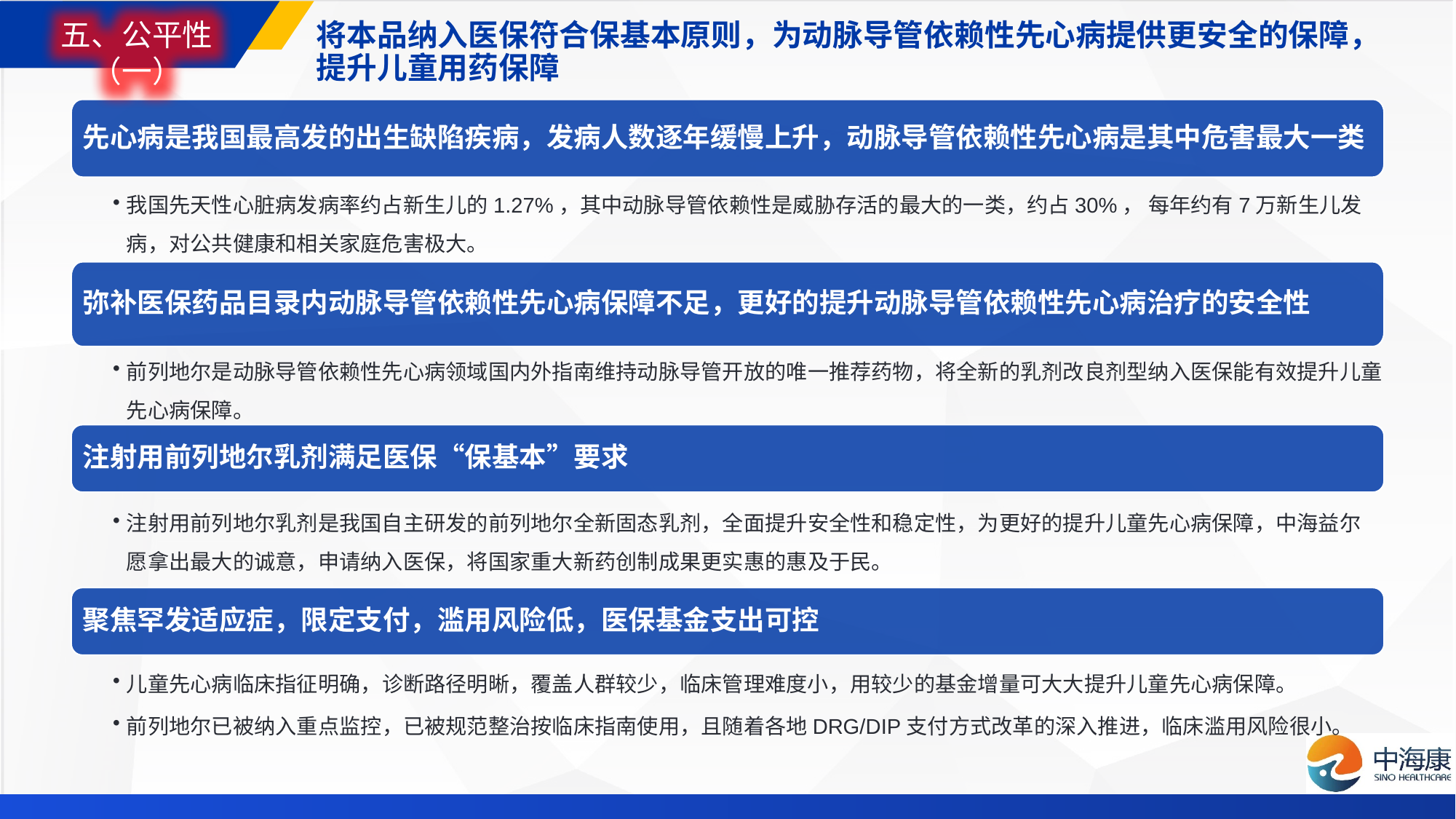

五、公平性（一）
# 将本品纳入医保符合保基本原则，为动脉导管依赖性先心病提供更安全的保障，提升儿童用药保障
先心病是我国最高发的出生缺陷疾病，发病人数逐年缓慢上升，动脉导管依赖性先心病是其中危害最大一类
我国先天性心脏病发病率约占新生儿的1.27%，其中动脉导管依赖性是威胁存活的最大的一类，约占30%， 每年约有7万新生儿发病，对公共健康和相关家庭危害极大。
弥补医保药品目录内动脉导管依赖性先心病保障不足，更好的提升动脉导管依赖性先心病治疗的安全性
前列地尔是动脉导管依赖性先心病领域国内外指南维持动脉导管开放的唯一推荐药物，将全新的乳剂改良剂型纳入医保能有效提升儿童先心病保障。
注射用前列地尔乳剂满足医保“保基本”要求
注射用前列地尔乳剂是我国自主研发的前列地尔全新固态乳剂，全面提升安全性和稳定性，为更好的提升儿童先心病保障，中海益尔愿拿出最大的诚意，申请纳入医保，将国家重大新药创制成果更实惠的惠及于民。

聚焦罕发适应症，限定支付，滥用风险低，医保基金支出可控
儿童先心病临床指征明确，诊断路径明晰，覆盖人群较少，临床管理难度小，用较少的基金增量可大大提升儿童先心病保障。
前列地尔已被纳入重点监控，已被规范整治按临床指南使用，且随着各地DRG/DIP支付方式改革的深入推进，临床滥用风险很小。